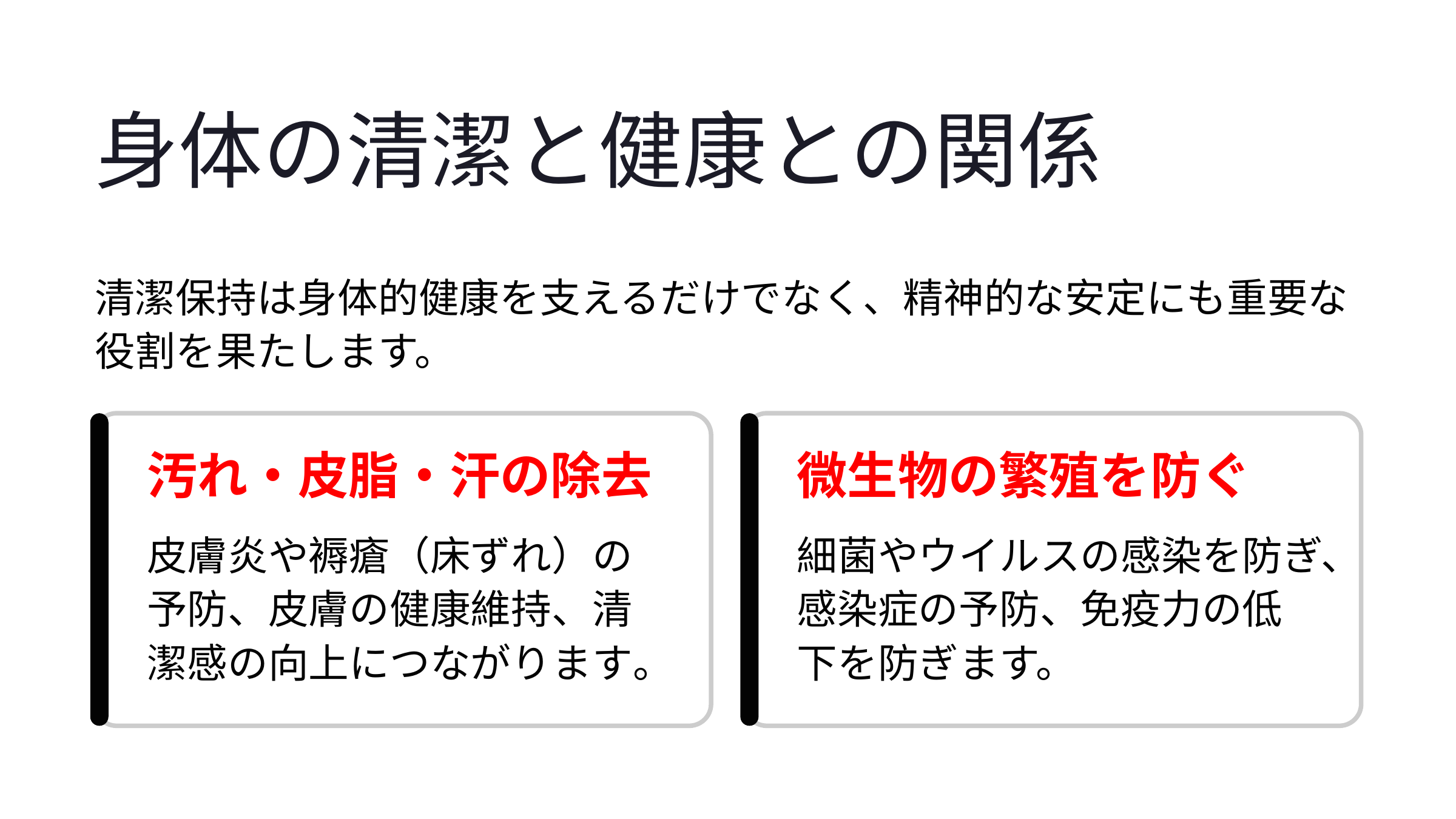

身体の清潔と健康との関係
清潔保持は身体的健康を支えるだけでなく、精神的な安定にも重要な役割を果たします。

汚れ・皮脂・汗の除去
微生物の繁殖を防ぐ
皮膚炎や褥瘡（床ずれ）の予防、皮膚の健康維持、清潔感の向上につながります。
細菌やウイルスの感染を防ぎ、感染症の予防、免疫力の低下を防ぎます。